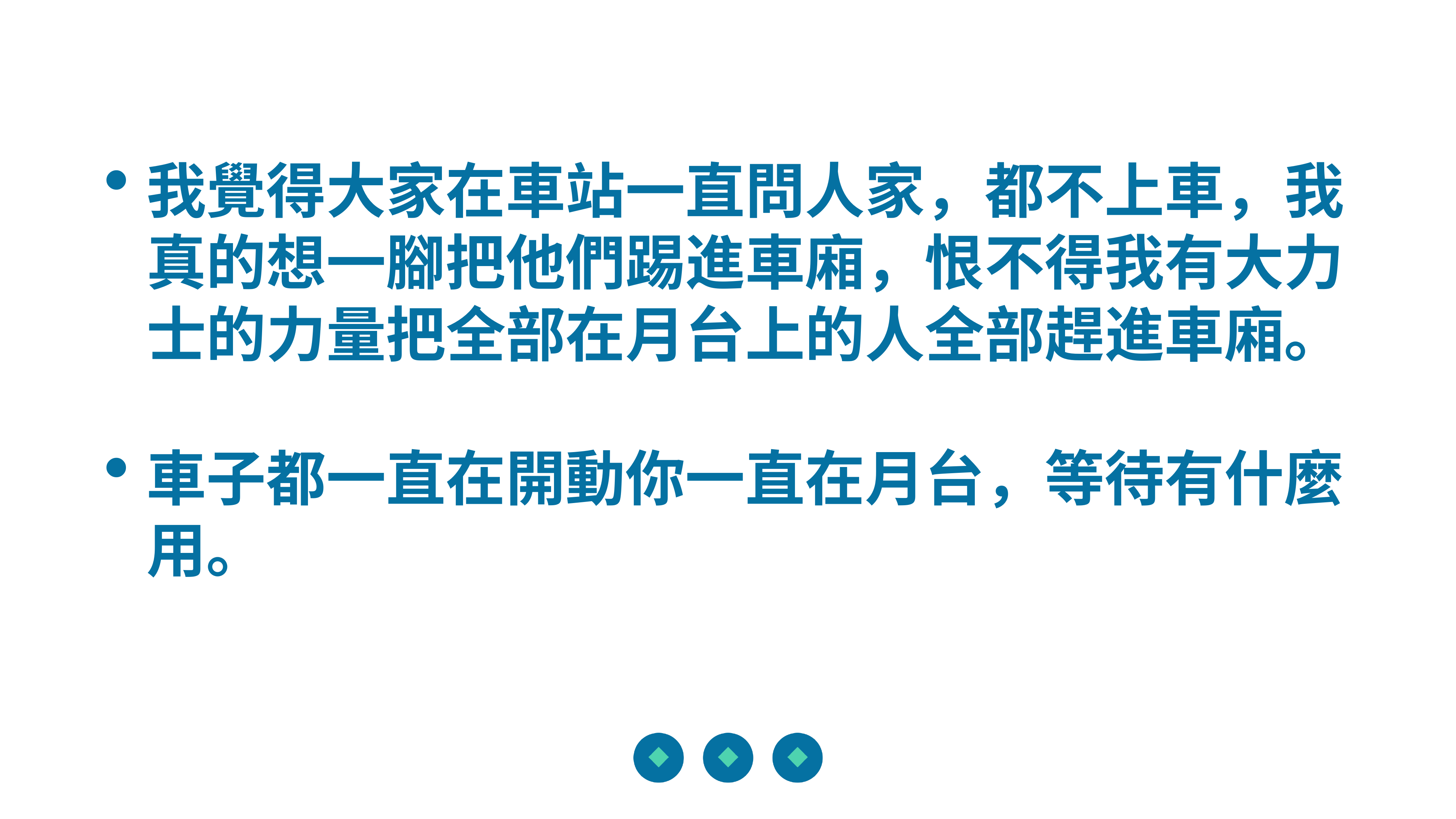

我覺得大家在車站一直問人家，都不上車，我真的想一腳把他們踢進車廂，恨不得我有大力士的力量把全部在月台上的人全部趕進車廂。

車子都一直在開動你一直在月台，等待有什麼用。